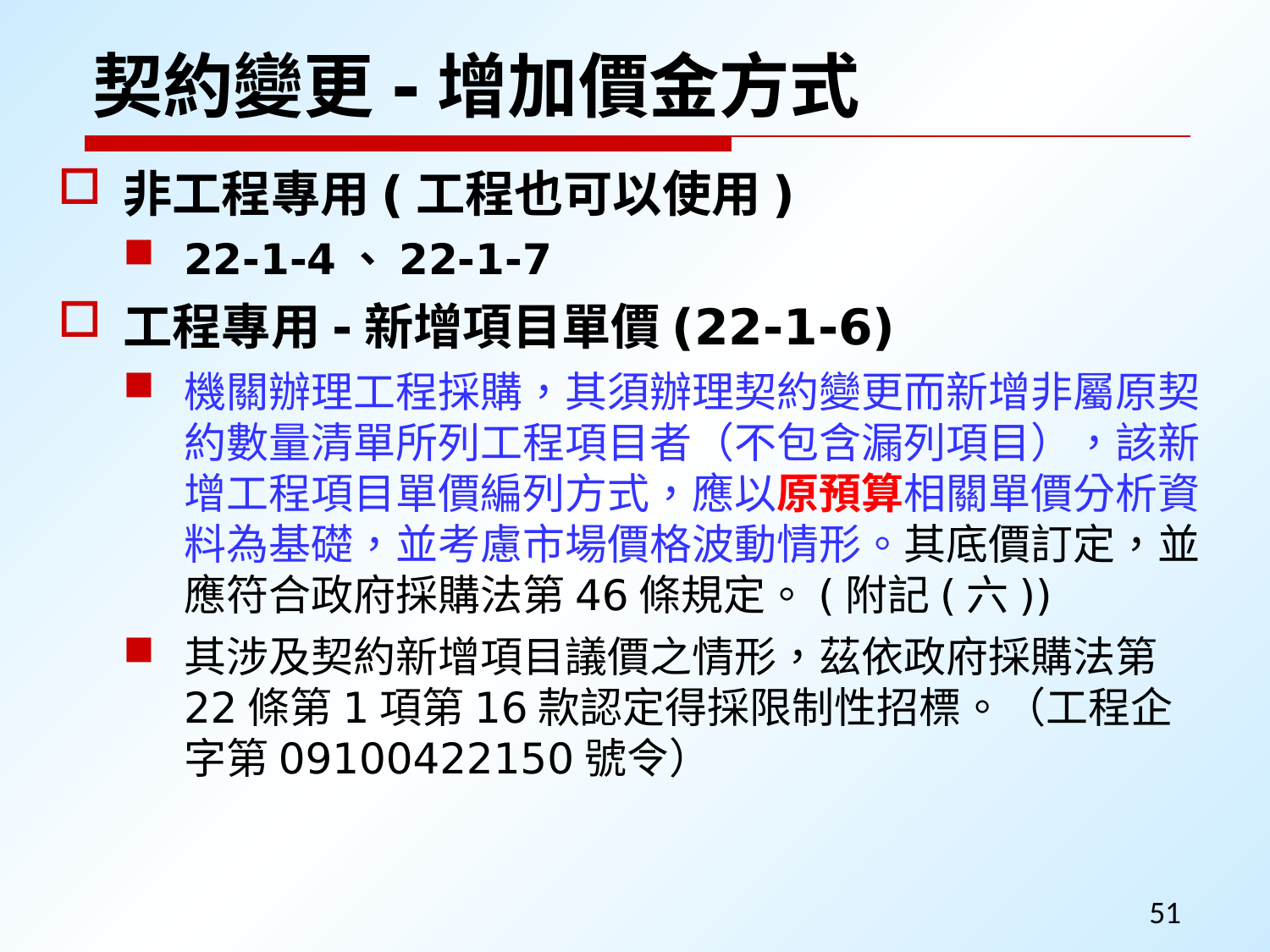

# 契約變更-增加價金方式
非工程專用(工程也可以使用)
22-1-4、22-1-7
工程專用-新增項目單價(22-1-6)
機關辦理工程採購，其須辦理契約變更而新增非屬原契約數量清單所列工程項目者（不包含漏列項目），該新增工程項目單價編列方式，應以原預算相關單價分析資料為基礎，並考慮市場價格波動情形。其底價訂定，並應符合政府採購法第46條規定。(附記(六))
其涉及契約新增項目議價之情形，茲依政府採購法第22條第1項第16款認定得採限制性招標。（工程企字第09100422150號令）